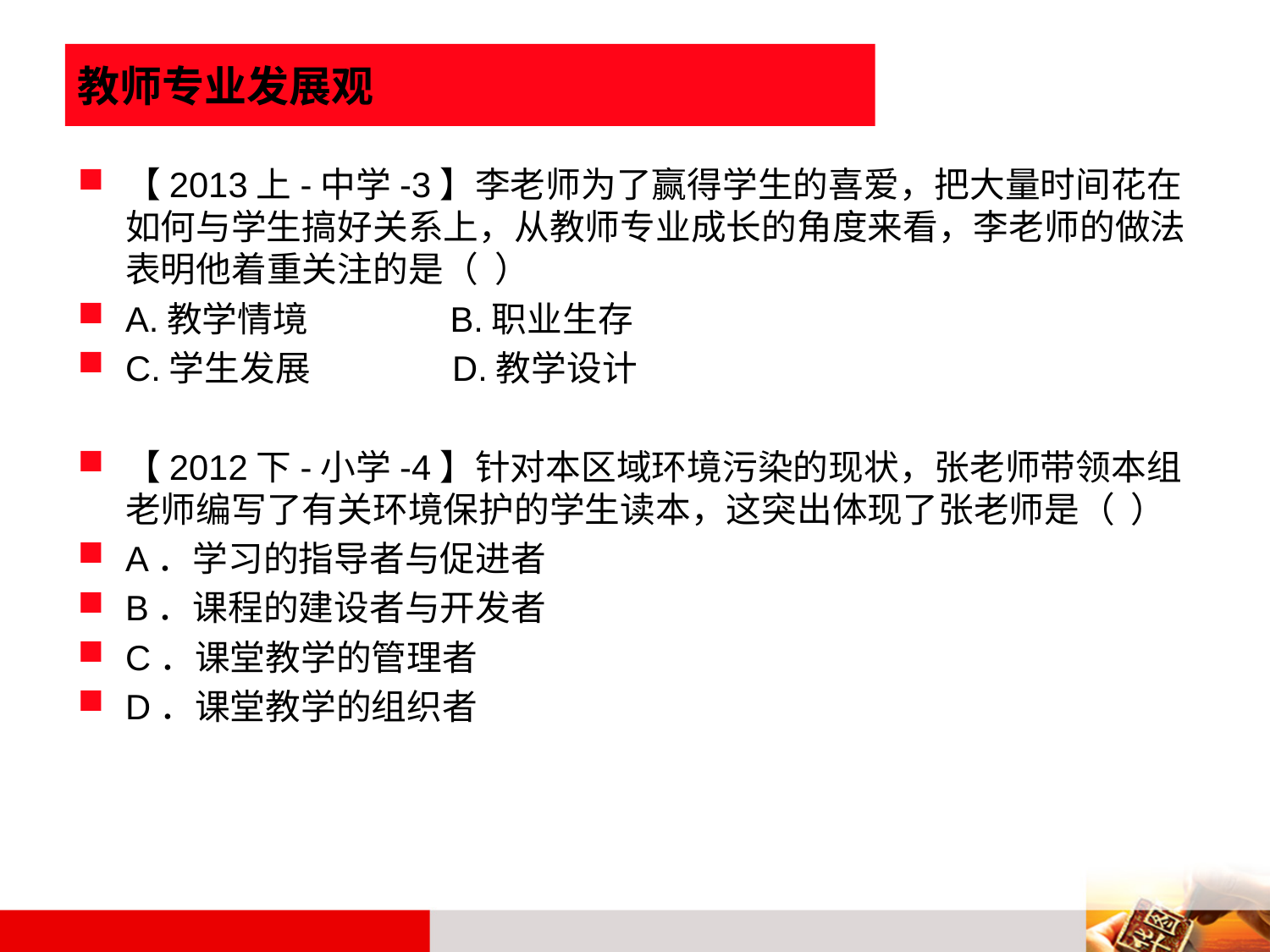

# 教师专业发展观
【2013上-中学-3】李老师为了赢得学生的喜爱，把大量时间花在如何与学生搞好关系上，从教师专业成长的角度来看，李老师的做法表明他着重关注的是（  ）
A.教学情境                 B.职业生存
C.学生发展                 D.教学设计

【2012下-小学-4】针对本区域环境污染的现状，张老师带领本组老师编写了有关环境保护的学生读本，这突出体现了张老师是（  ）
A．学习的指导者与促进者
B．课程的建设者与开发者
C．课堂教学的管理者
D．课堂教学的组织者